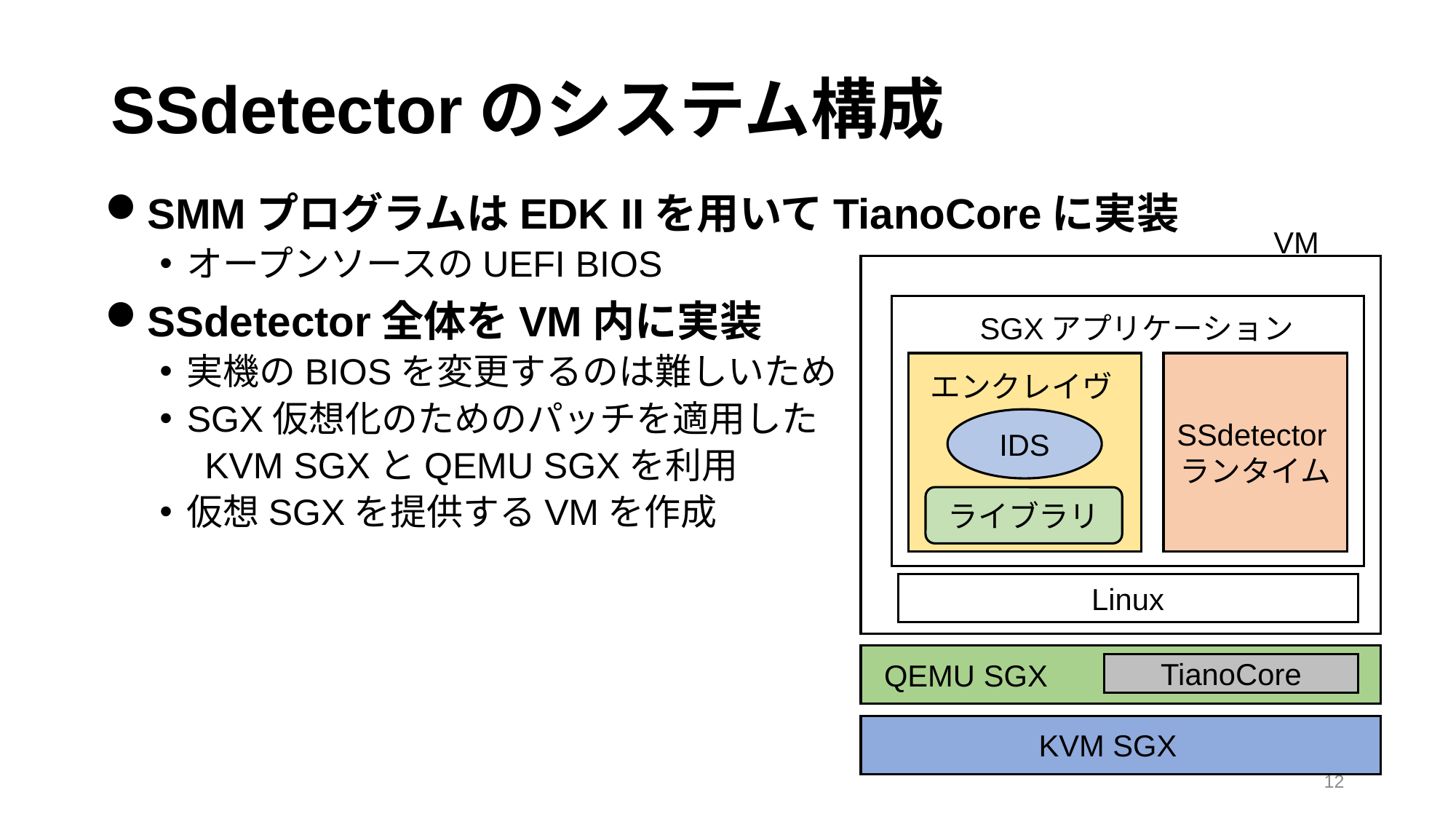

# SSdetectorのシステム構成
SMMプログラムはEDK IIを用いてTianoCoreに実装
オープンソースのUEFI BIOS
SSdetector全体をVM内に実装
実機のBIOSを変更するのは難しいため
SGX仮想化のためのパッチを適用した
　KVM SGXとQEMU SGXを利用
仮想SGXを提供するVMを作成

VM

SGXアプリケーション

SSdetectorランタイム
エンクレイヴ
IDS
ライブラリ
Linux

QEMU SGX
TianoCore

KVM SGX
12